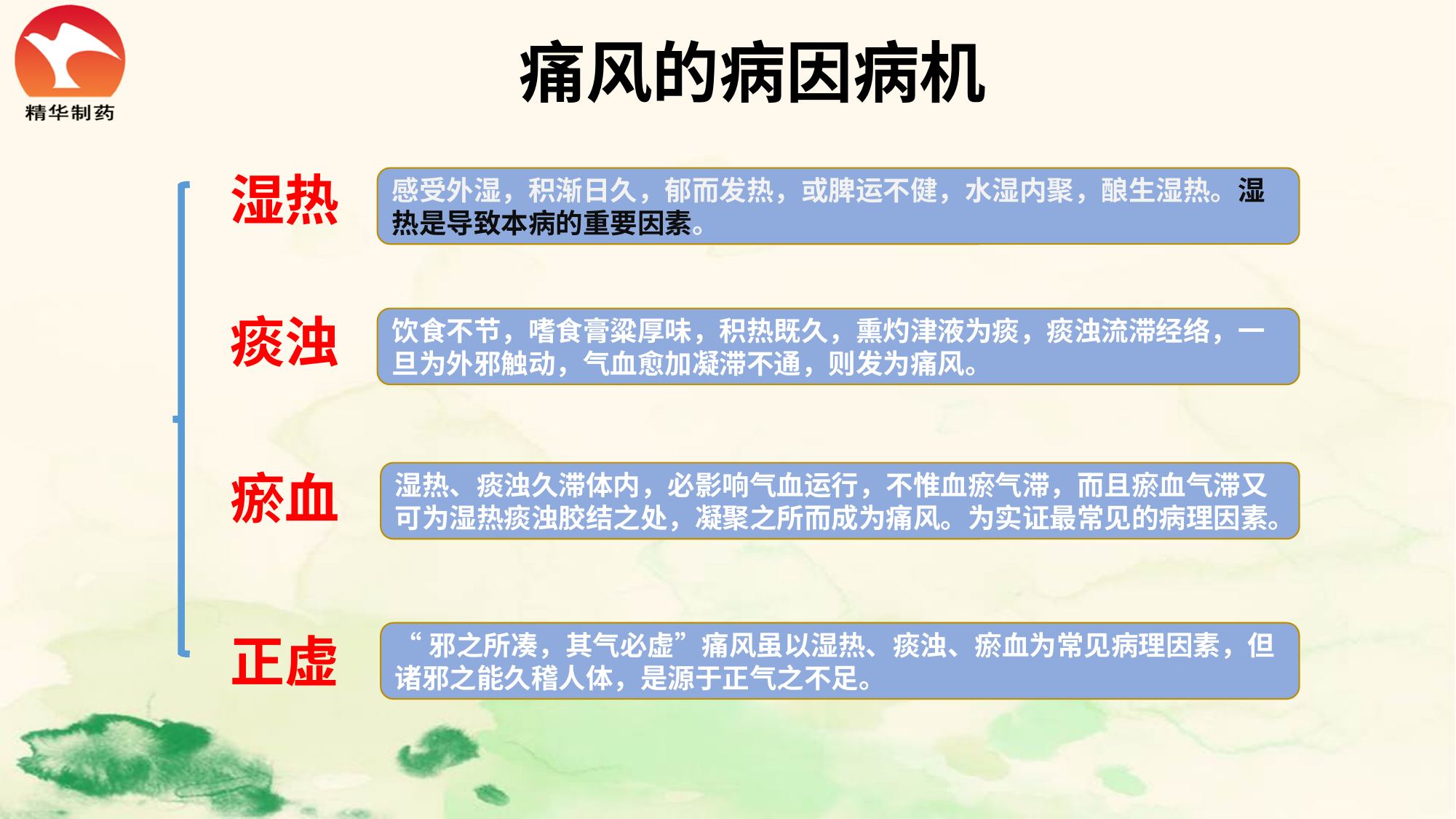

# 痛风的病因病机
湿热

感受外湿，积渐日久，郁而发热，或脾运不健，水湿内聚，酿生湿热。湿热是导致本病的重要因素。

痰浊
饮食不节，嗜食膏粱厚味，积热既久，熏灼津液为痰，痰浊流滞经络，一旦为外邪触动，气血愈加凝滞不通，则发为痛风。
瘀血
湿热、痰浊久滞体内，必影响气血运行，不惟血瘀气滞，而且瘀血气滞又可为湿热痰浊胶结之处，凝聚之所而成为痛风。为实证最常见的病理因素。
正虚
“邪之所凑，其气必虚”痛风虽以湿热、痰浊、瘀血为常见病理因素，但诸邪之能久稽人体，是源于正气之不足。